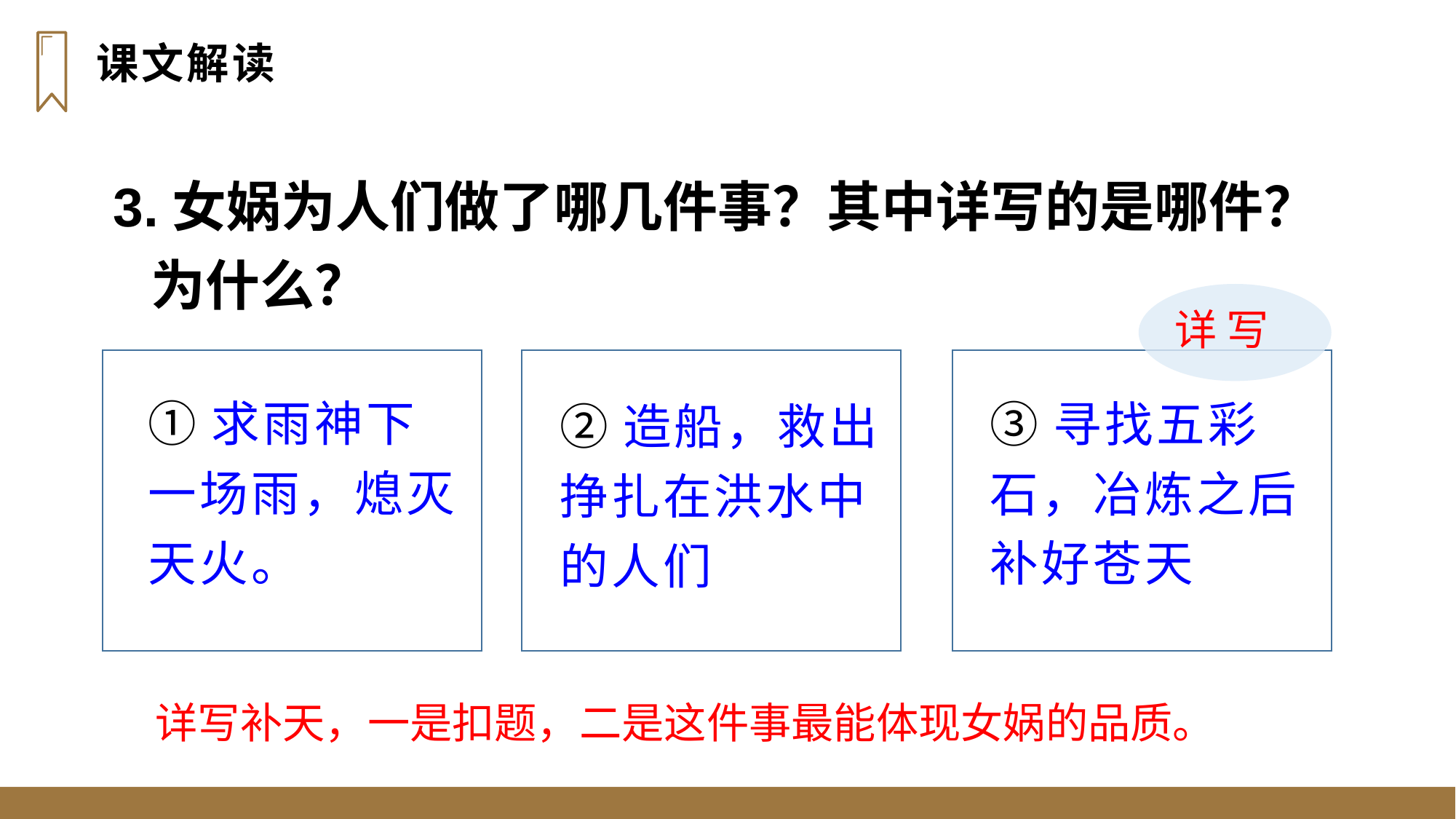

课文解读
3.女娲为人们做了哪几件事？其中详写的是哪件？
  为什么？

详 写
②
①求雨神下一场雨，熄灭天火。

②造船，救出挣扎在洪水中的人们

③寻找五彩石，冶炼之后补好苍天
详写补天，一是扣题，二是这件事最能体现女娲的品质。